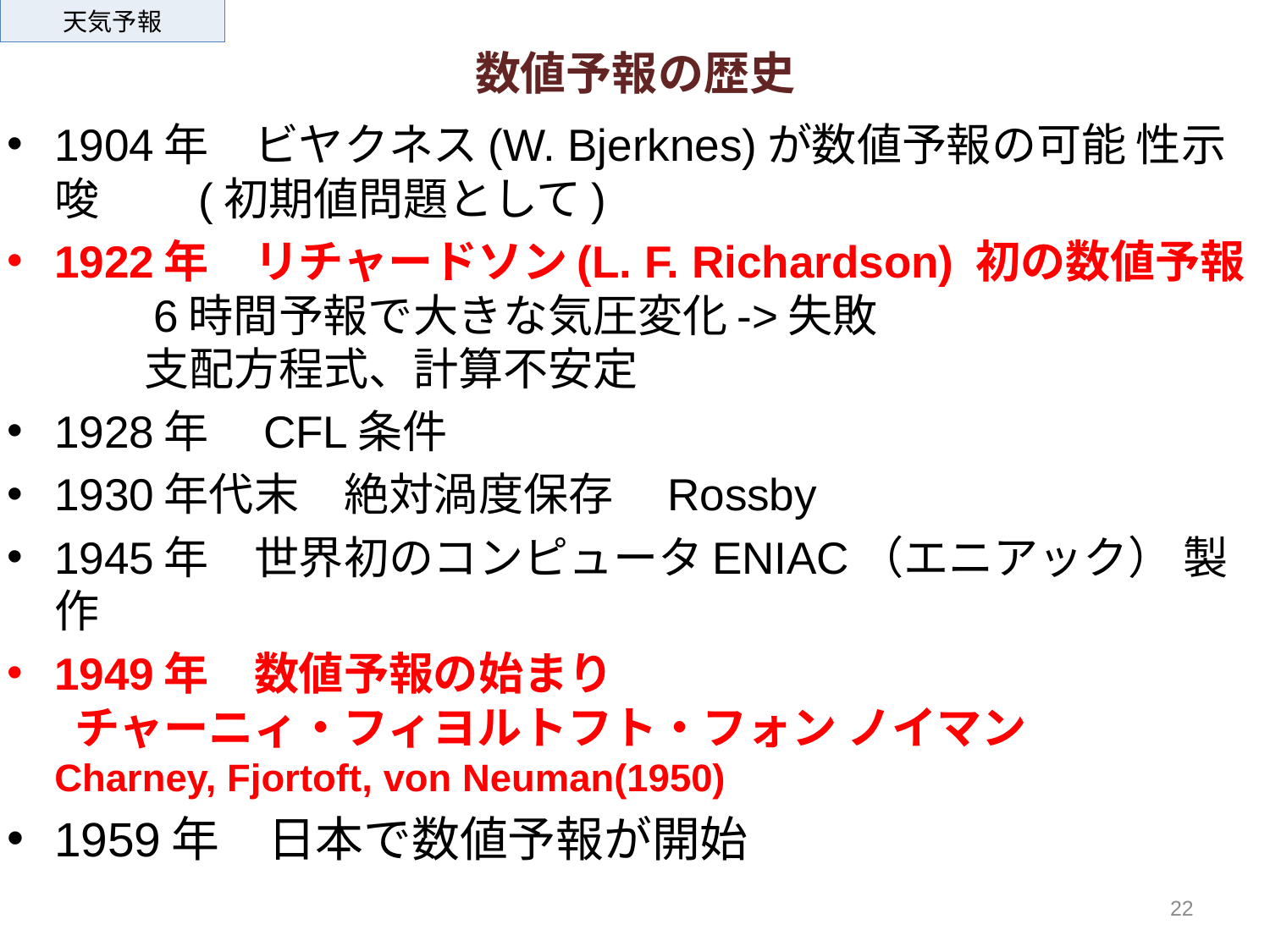

天気予報
# 数値予報の歴史
1904年　ビヤクネス(W. Bjerknes)が数値予報の可能 性示唆　　(初期値問題として)
1922年　リチャードソン(L. F. Richardson) 初の数値予報
　　6時間予報で大きな気圧変化->失敗
　　支配方程式、計算不安定
1928年　CFL条件
1930年代末　絶対渦度保存　Rossby
1945年　世界初のコンピュータENIAC（エニアック） 製作
1949年　数値予報の始まり　
  チャーニィ・フィヨルトフト・フォン ノイマン
Charney, Fjortoft, von Neuman(1950)
1959年　日本で数値予報が開始

22